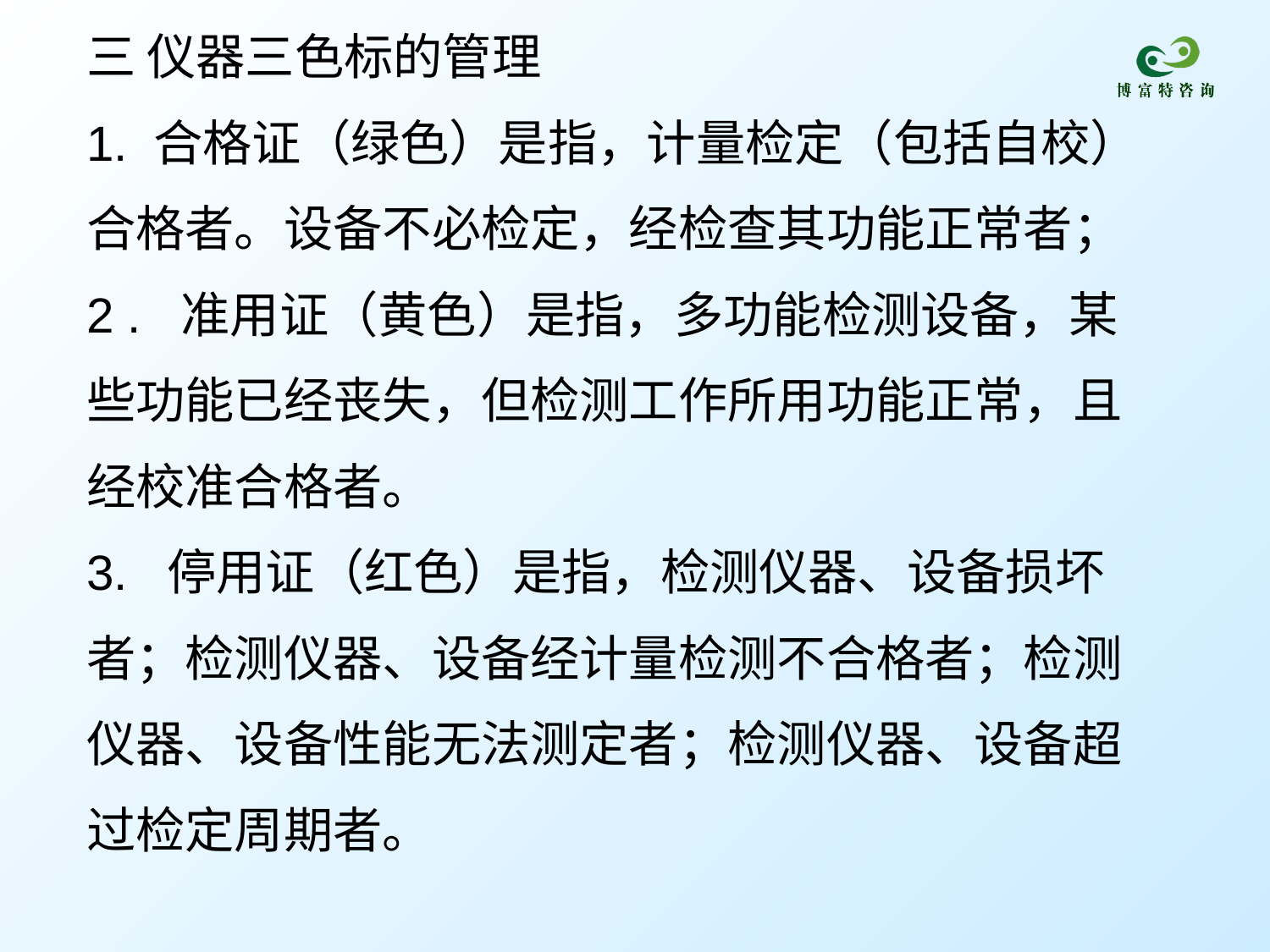

三 仪器三色标的管理
1. 合格证（绿色）是指，计量检定（包括自校）合格者。设备不必检定，经检查其功能正常者；
2 .  准用证（黄色）是指，多功能检测设备，某些功能已经丧失，但检测工作所用功能正常，且经校准合格者。
3.  停用证（红色）是指，检测仪器、设备损坏者；检测仪器、设备经计量检测不合格者；检测仪器、设备性能无法测定者；检测仪器、设备超过检定周期者。